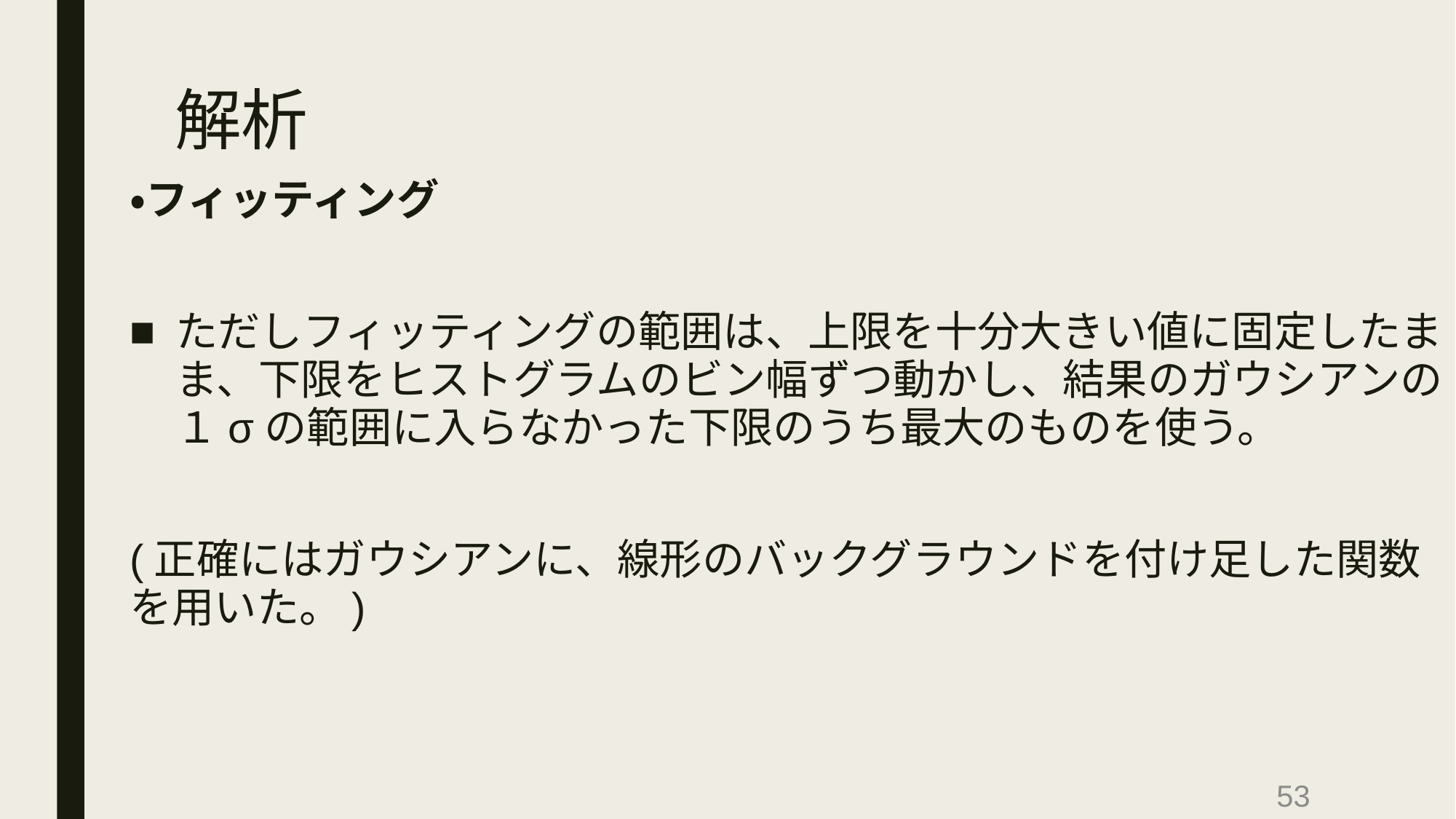

# 解析
・フィッティング

ただしフィッティングの範囲は、上限を十分大きい値に固定したまま、下限をヒストグラムのビン幅ずつ動かし、結果のガウシアンの１σの範囲に入らなかった下限のうち最大のものを使う。

(正確にはガウシアンに、線形のバックグラウンドを付け足した関数を用いた。)

53